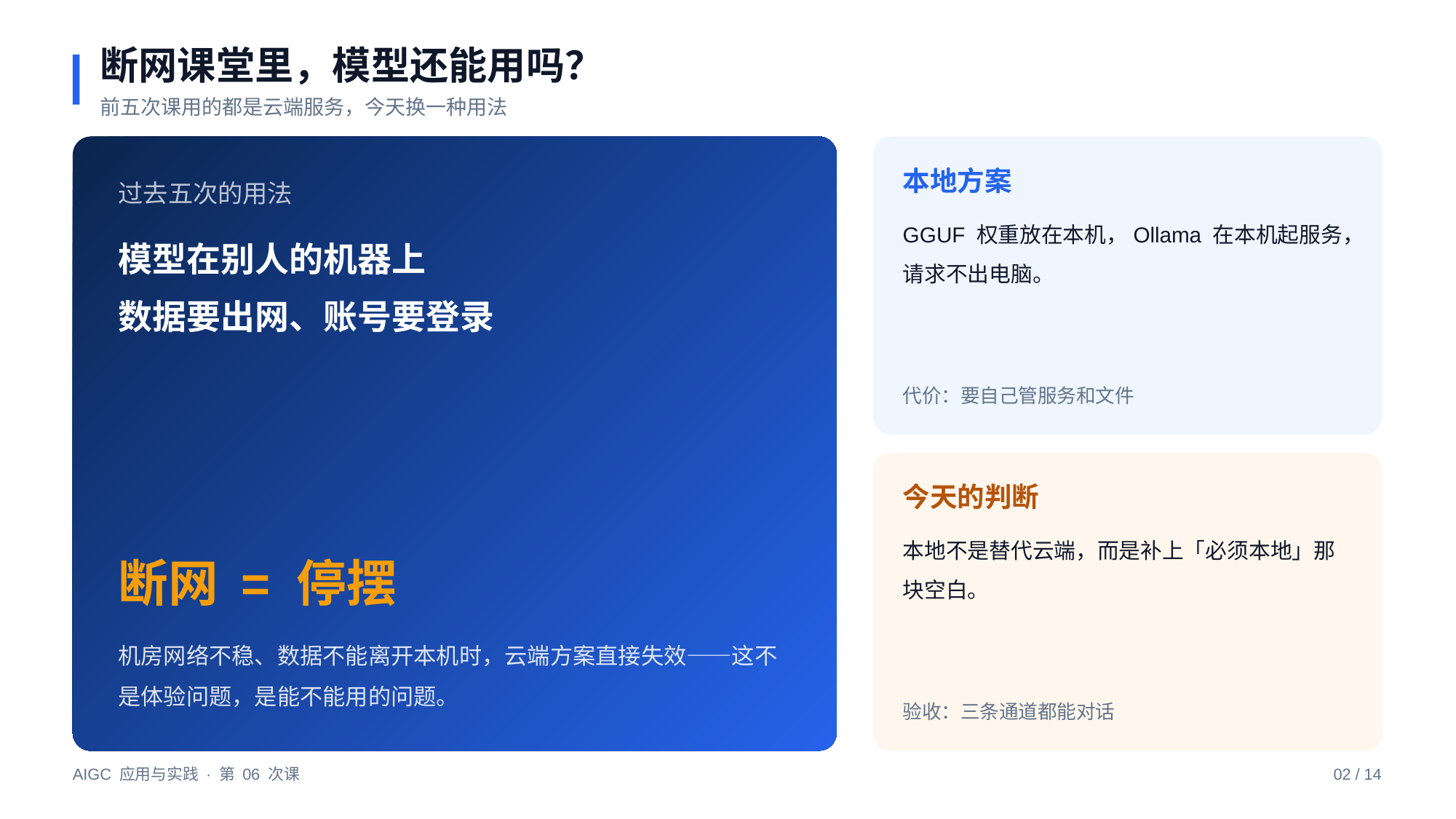

断网课堂里，模型还能用吗？

前五次课用的都是云端服务，今天换一种用法

本地方案
过去五次的用法
GGUF 权重放在本机，Ollama 在本机起服务，请求不出电脑。
模型在别人的机器上
数据要出网、账号要登录
代价：要自己管服务和文件

今天的判断
本地不是替代云端，而是补上「必须本地」那块空白。
断网 = 停摆
机房网络不稳、数据不能离开本机时，云端方案直接失效——这不是体验问题，是能不能用的问题。
验收：三条通道都能对话
AIGC 应用与实践 · 第 06 次课
02 / 14